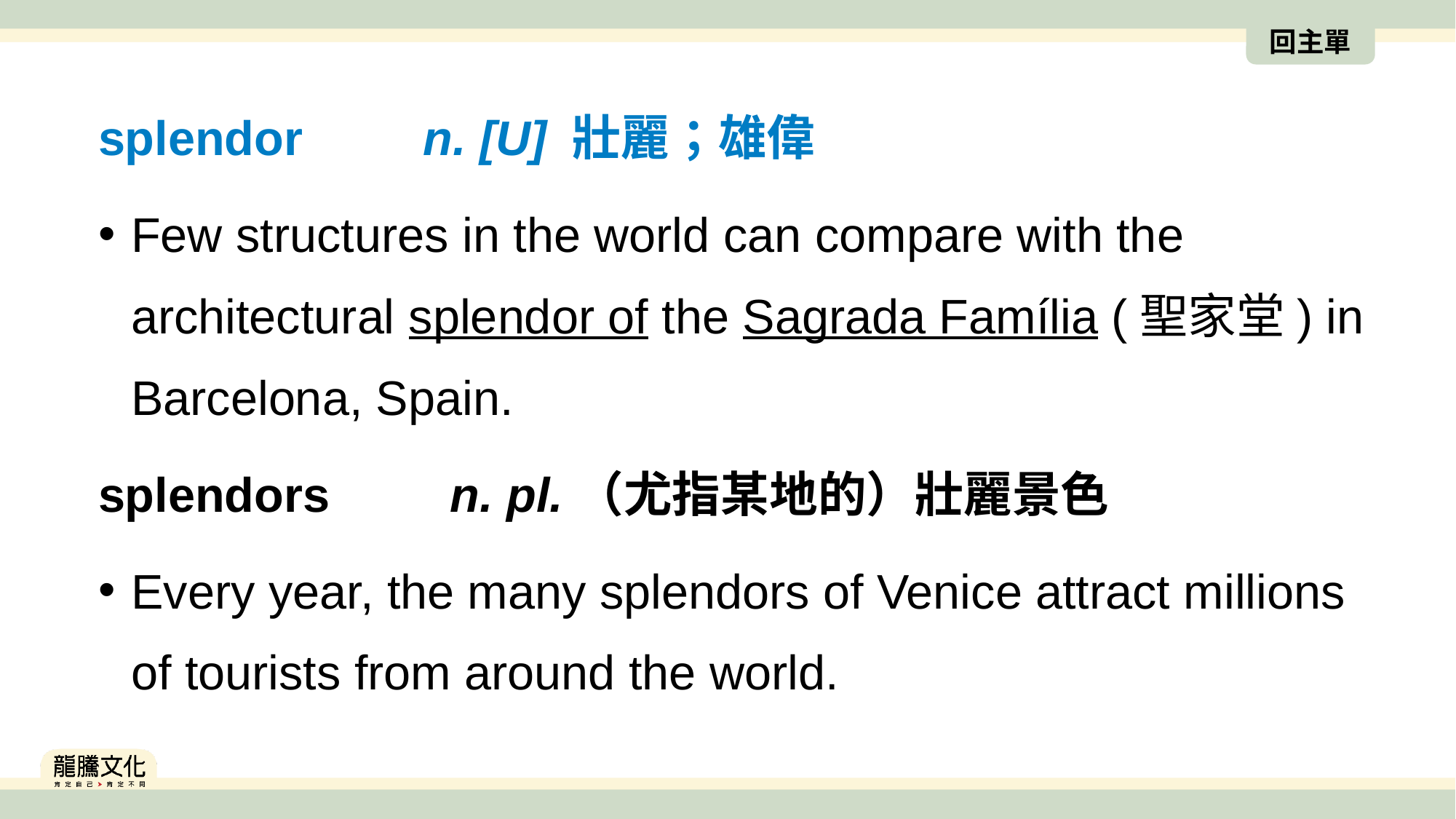

回主單
splendor　　n. [U] 壯麗；雄偉
Few structures in the world can compare with the architectural splendor of the Sagrada Família (聖家堂) in Barcelona, Spain.
splendors　　n. pl.（尤指某地的）壯麗景色
Every year, the many splendors of Venice attract millions of tourists from around the world.